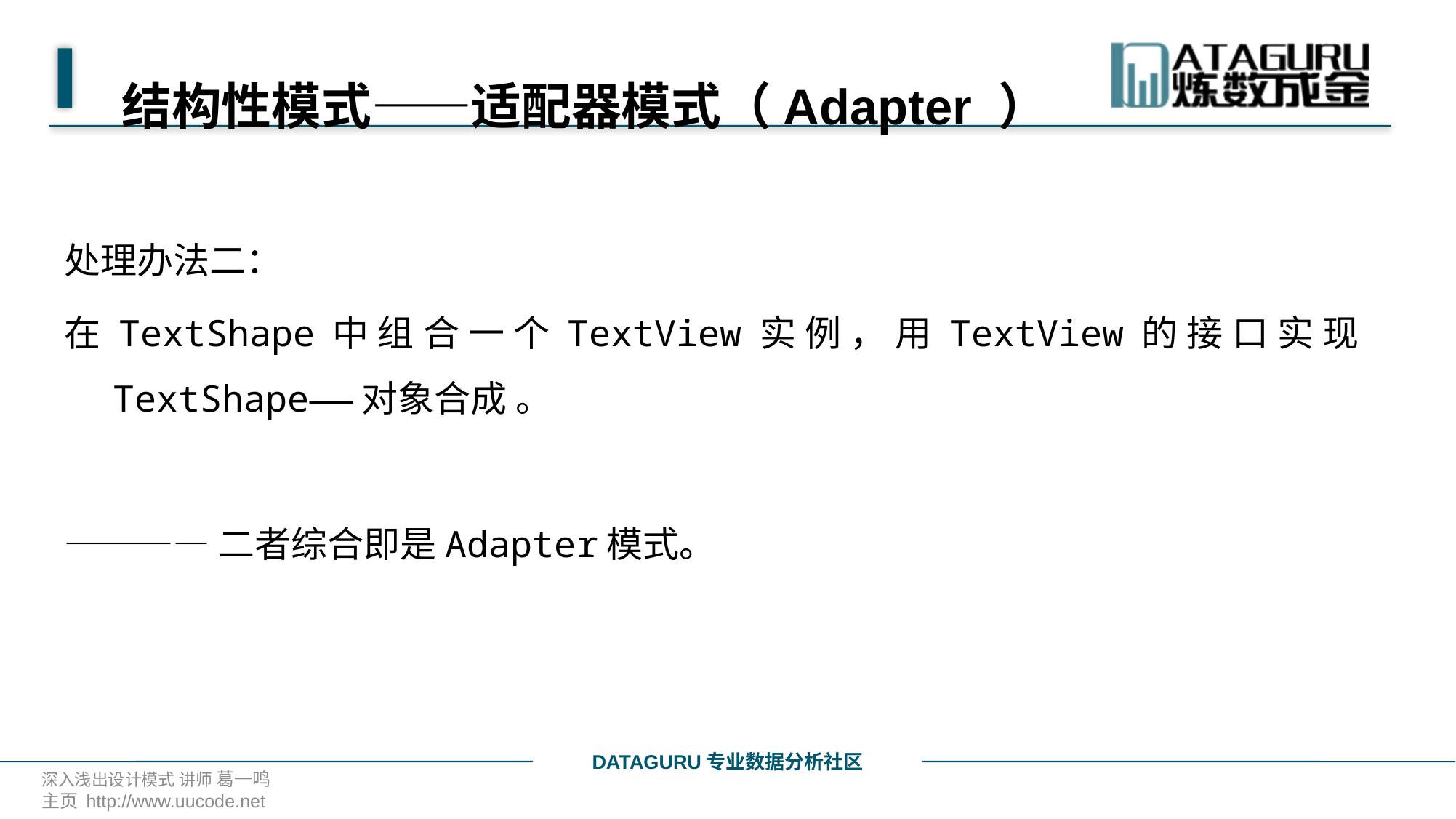

# 结构性模式——适配器模式（Adapter ）
处理办法二：
在TextShape中组合一个TextView实例，用TextView的接口实现TextShape——对象合成 。

————二者综合即是Adapter模式。